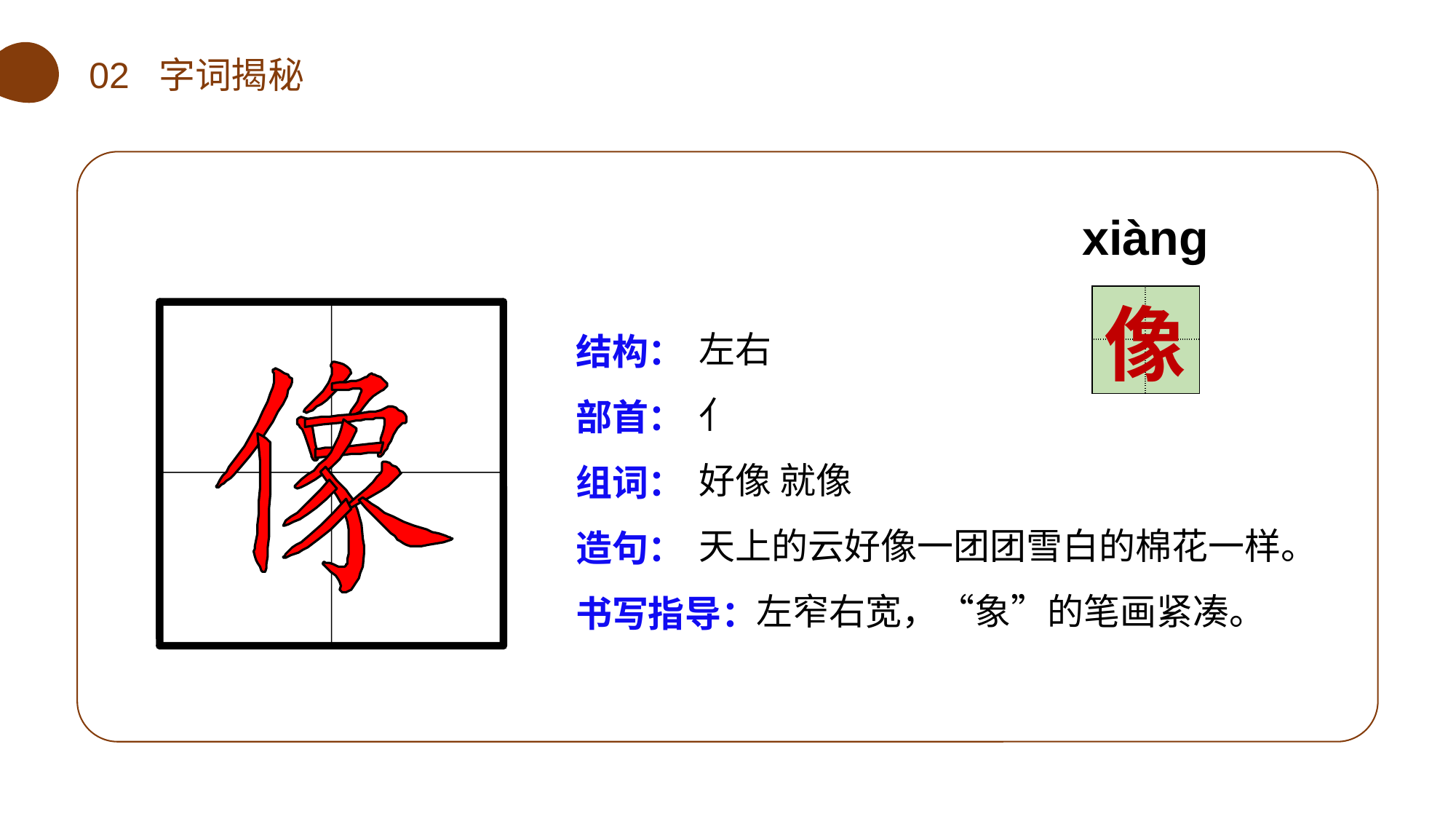

02  字词揭秘
xiàng
|  |  |
| --- | --- |
|  |  |
像
左右
亻
好像 就像
天上的云好像一团团雪白的棉花一样。
      左窄右宽，“象”的笔画紧凑。

结构：
部首：
组词：
造句：
书写指导：